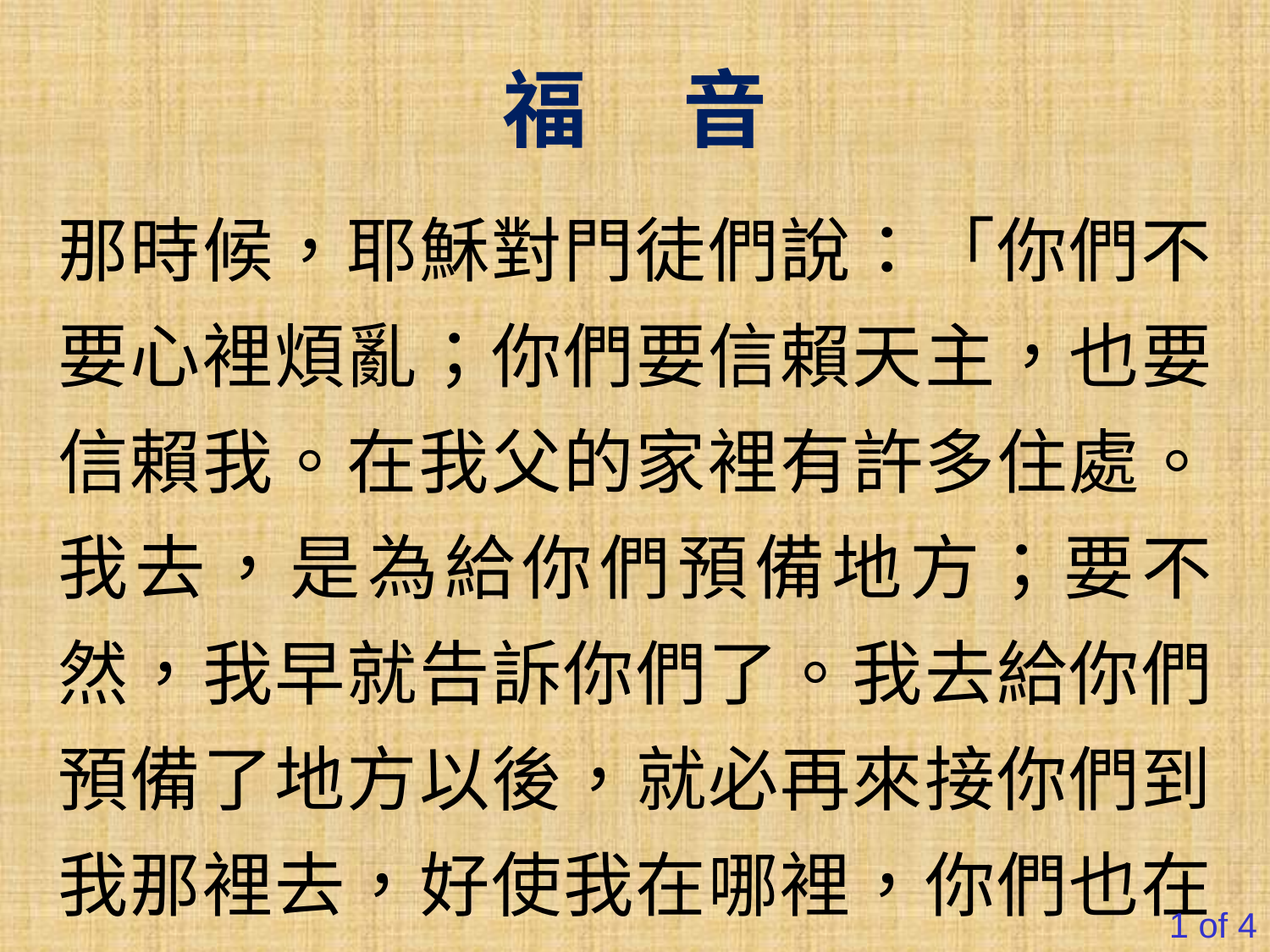

福     音

那時候，耶穌對門徒們說：「你們不要心裡煩亂；你們要信賴天主，也要信賴我。在我父的家裡有許多住處。我去，是為給你們預備地方；要不然，我早就告訴你們了。我去給你們預備了地方以後，就必再來接你們到我那裡去，好使我在哪裡，你們也在哪裡。
1 of 4